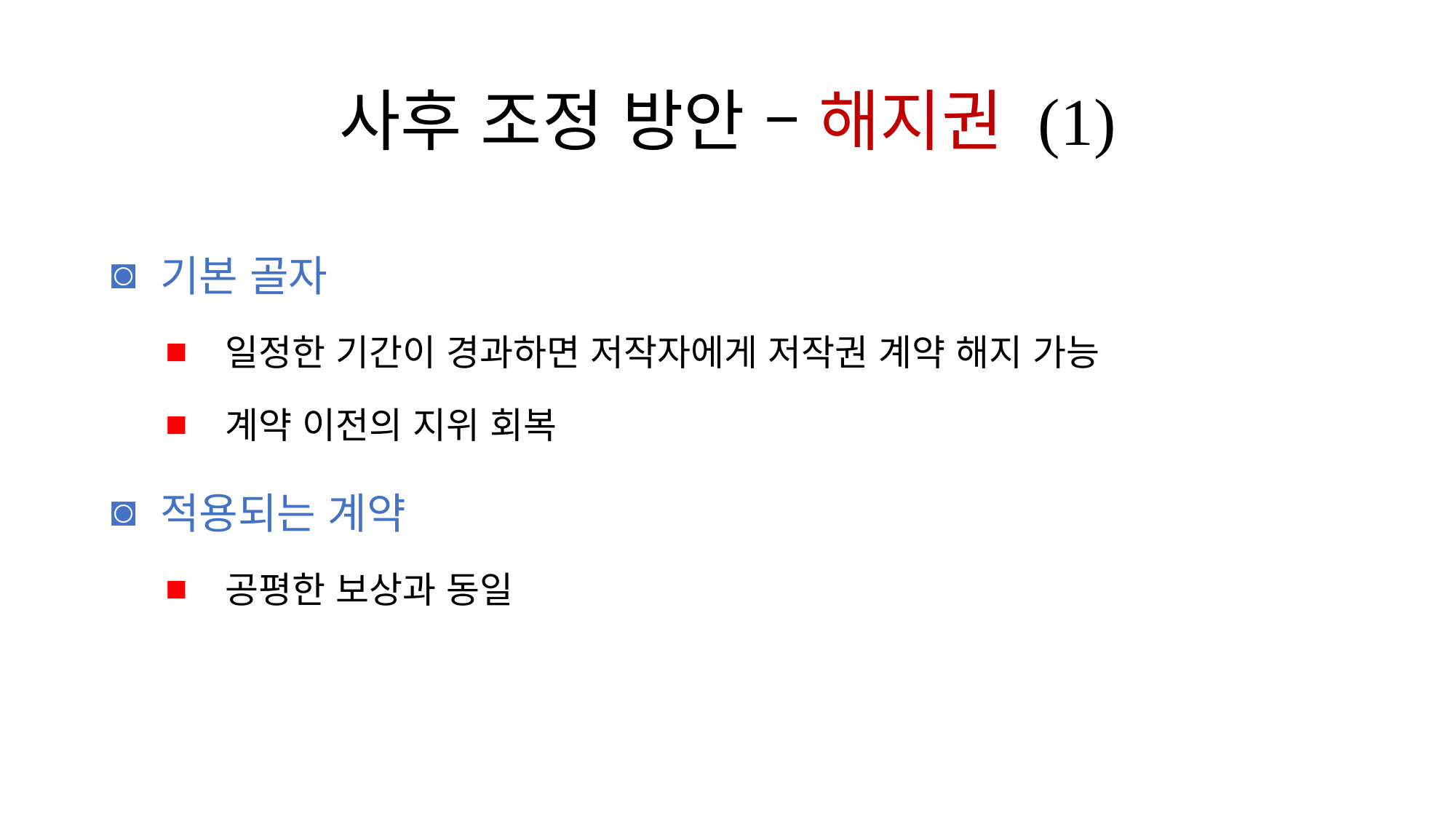

# 사후 조정 방안 – 해지권 (1)
 기본 골자
 일정한 기간이 경과하면 저작자에게 저작권 계약 해지 가능
 계약 이전의 지위 회복
 적용되는 계약
 공평한 보상과 동일